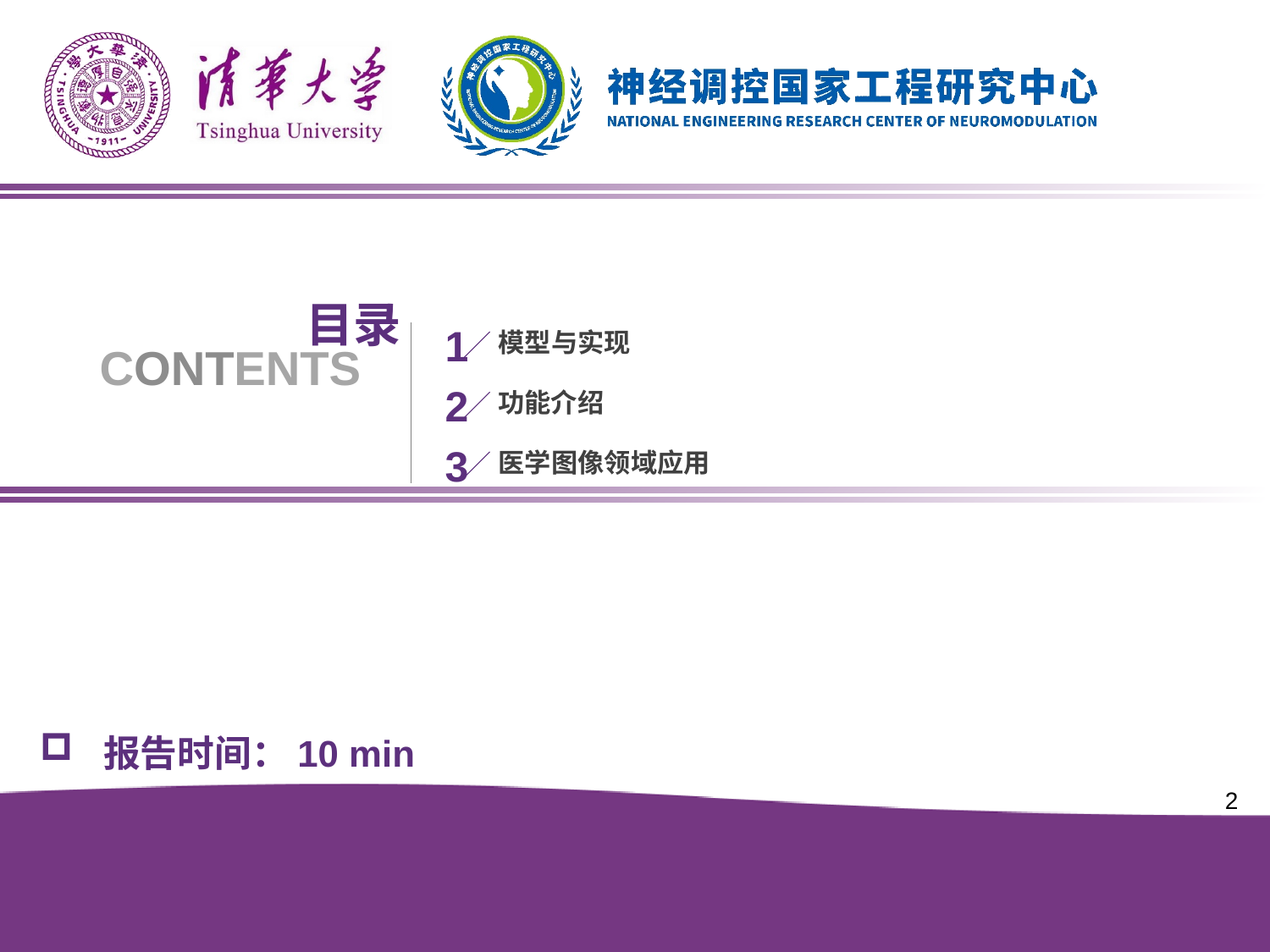

目录
1
模型与实现
CONTENTS
2
功能介绍
3
医学图像领域应用
报告时间：10 min
2